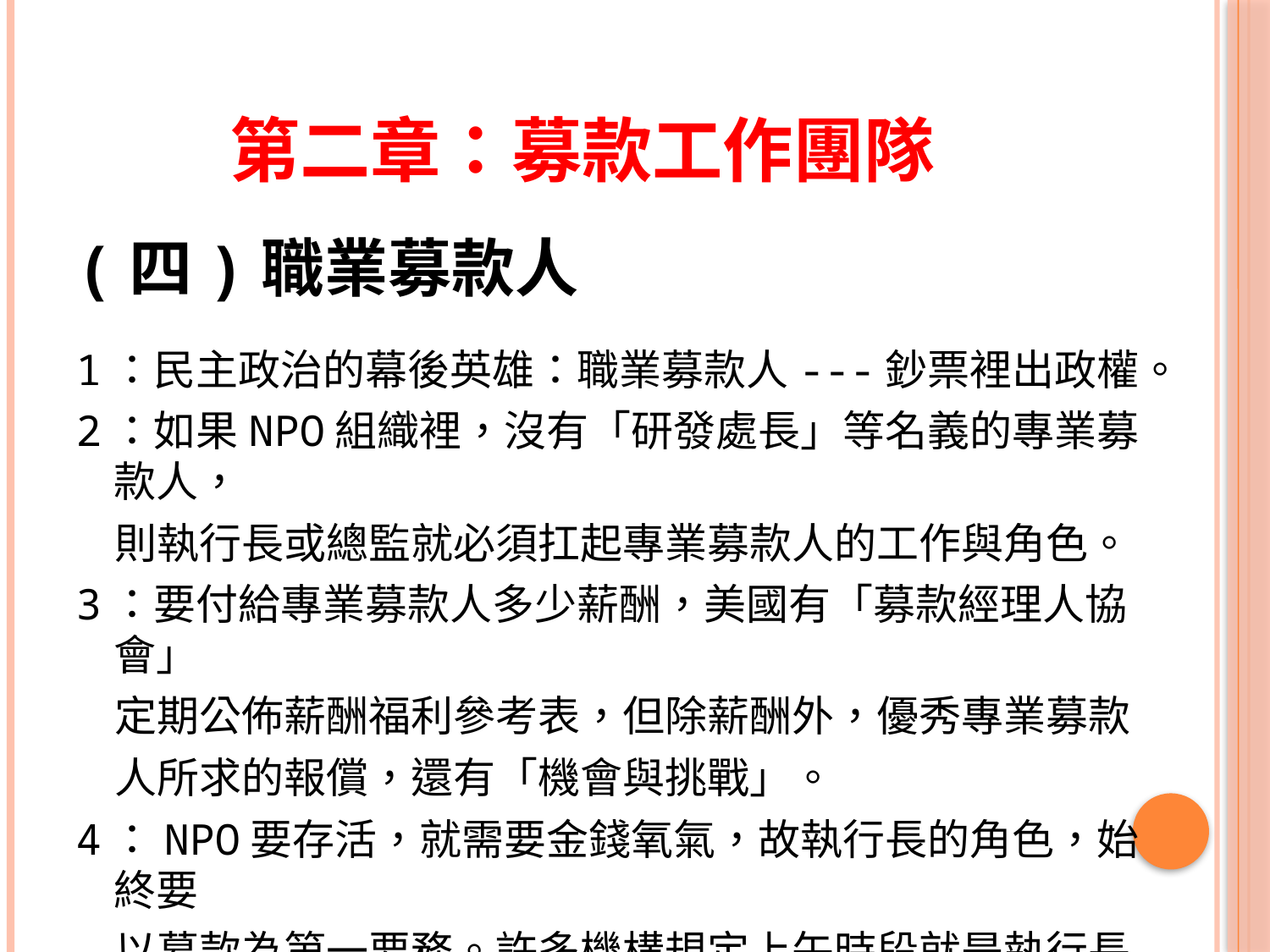

# 第二章：募款工作團隊
(四)職業募款人

1：民主政治的幕後英雄：職業募款人---鈔票裡出政權。
2：如果NPO組織裡，沒有「研發處長」等名義的專業募款人，
   則執行長或總監就必須扛起專業募款人的工作與角色。
3：要付給專業募款人多少薪酬，美國有「募款經理人協會」
   定期公佈薪酬福利參考表，但除薪酬外，優秀專業募款
   人所求的報償，還有「機會與挑戰」。
4：NPO要存活，就需要金錢氧氣，故執行長的角色，始終要
   以募款為第一要務。許多機構規定上午時段就是執行長
   募款時間，執行長必須投入一半時間在募款工作上。